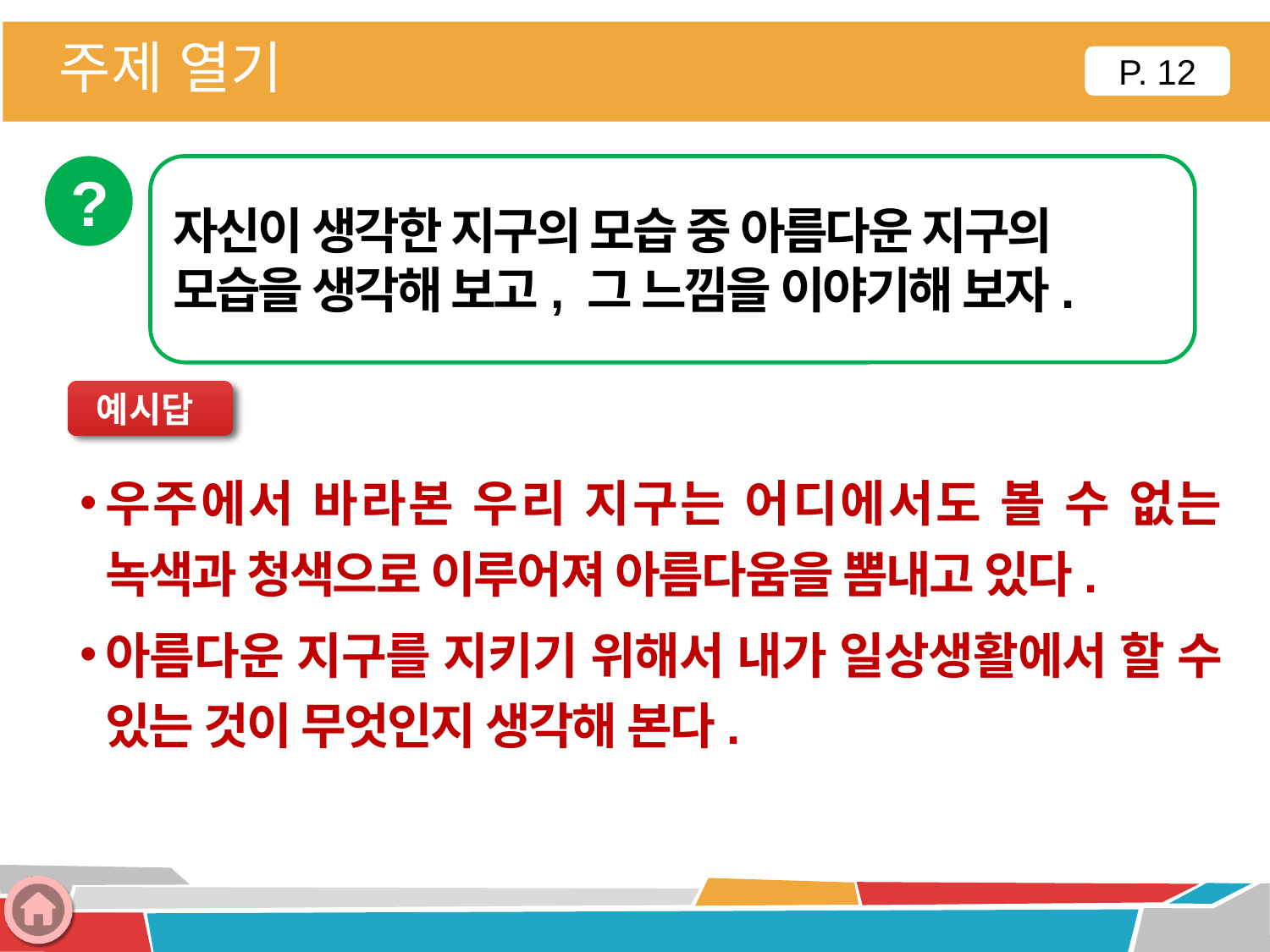

주제 열기
P. 12
?
자신이 생각한 지구의 모습 중 아름다운 지구의
모습을 생각해 보고, 그 느낌을 이야기해 보자.
예시답
우주에서 바라본 우리 지구는 어디에서도 볼 수 없는 녹색과 청색으로 이루어져 아름다움을 뽐내고 있다.
아름다운 지구를 지키기 위해서 내가 일상생활에서 할 수 있는 것이 무엇인지 생각해 본다.